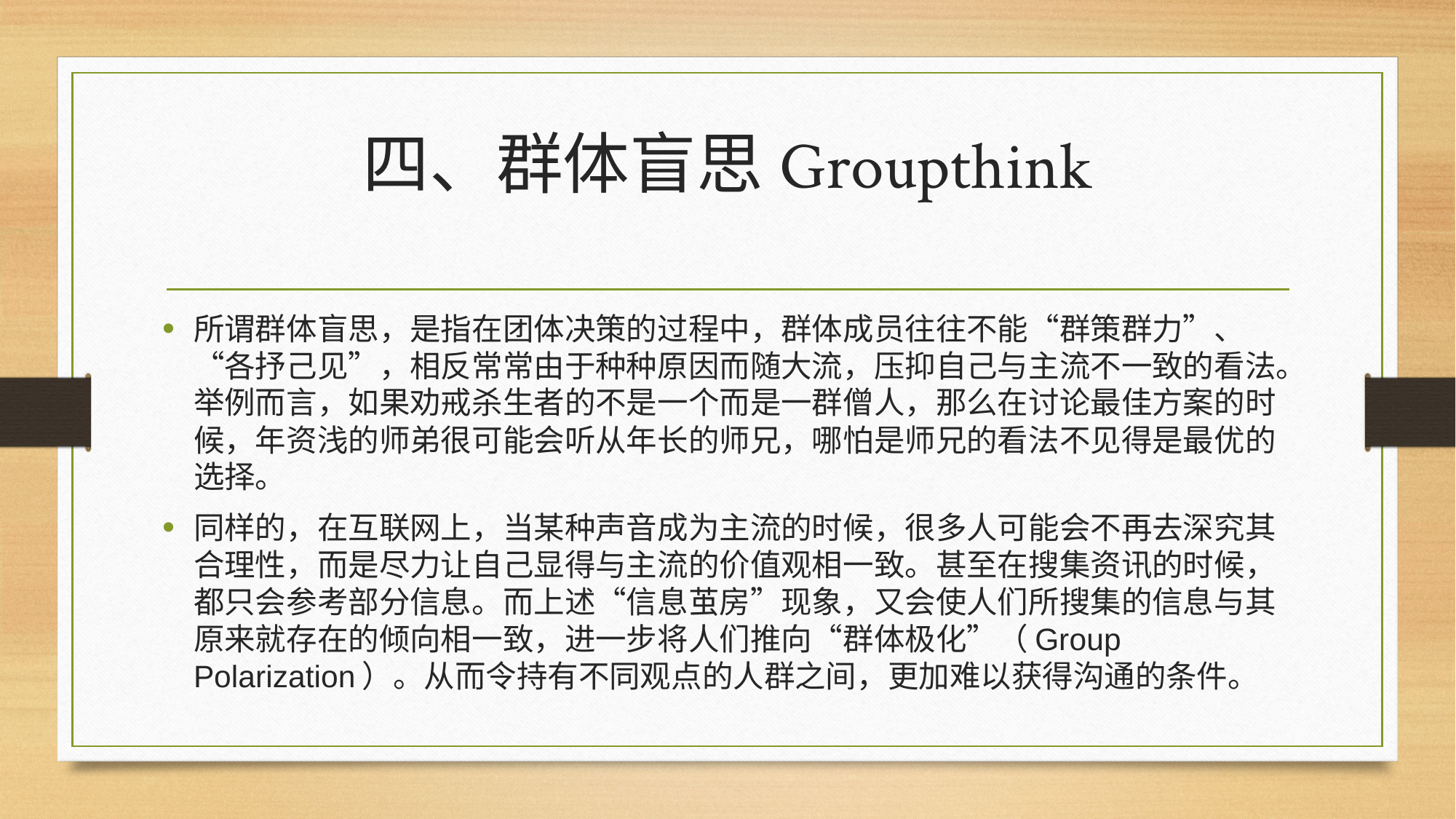

# 四、群体盲思Groupthink
所谓群体盲思，是指在团体决策的过程中，群体成员往往不能“群策群力”、“各抒己见”，相反常常由于种种原因而随大流，压抑自己与主流不一致的看法。举例而言，如果劝戒杀生者的不是一个而是一群僧人，那么在讨论最佳方案的时候，年资浅的师弟很可能会听从年长的师兄，哪怕是师兄的看法不见得是最优的选择。
同样的，在互联网上，当某种声音成为主流的时候，很多人可能会不再去深究其合理性，而是尽力让自己显得与主流的价值观相一致。甚至在搜集资讯的时候，都只会参考部分信息。而上述“信息茧房”现象，又会使人们所搜集的信息与其原来就存在的倾向相一致，进一步将人们推向“群体极化”（Group Polarization）。从而令持有不同观点的人群之间，更加难以获得沟通的条件。